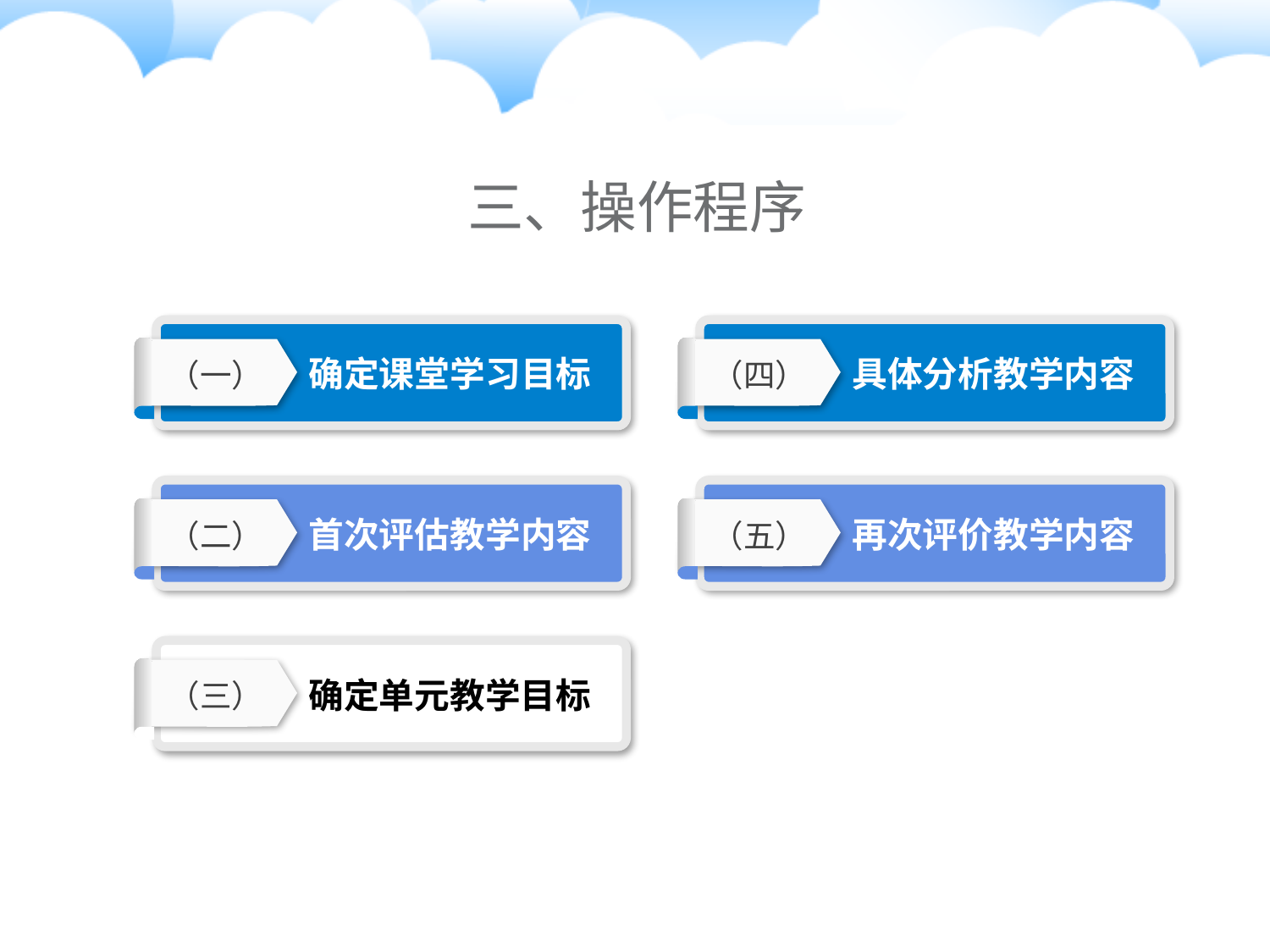

三、操作程序

确定课堂学习目标

（一）

具体分析教学内容

（四）

首次评估教学内容

（二）

再次评价教学内容

（五）

确定单元教学目标

（三）